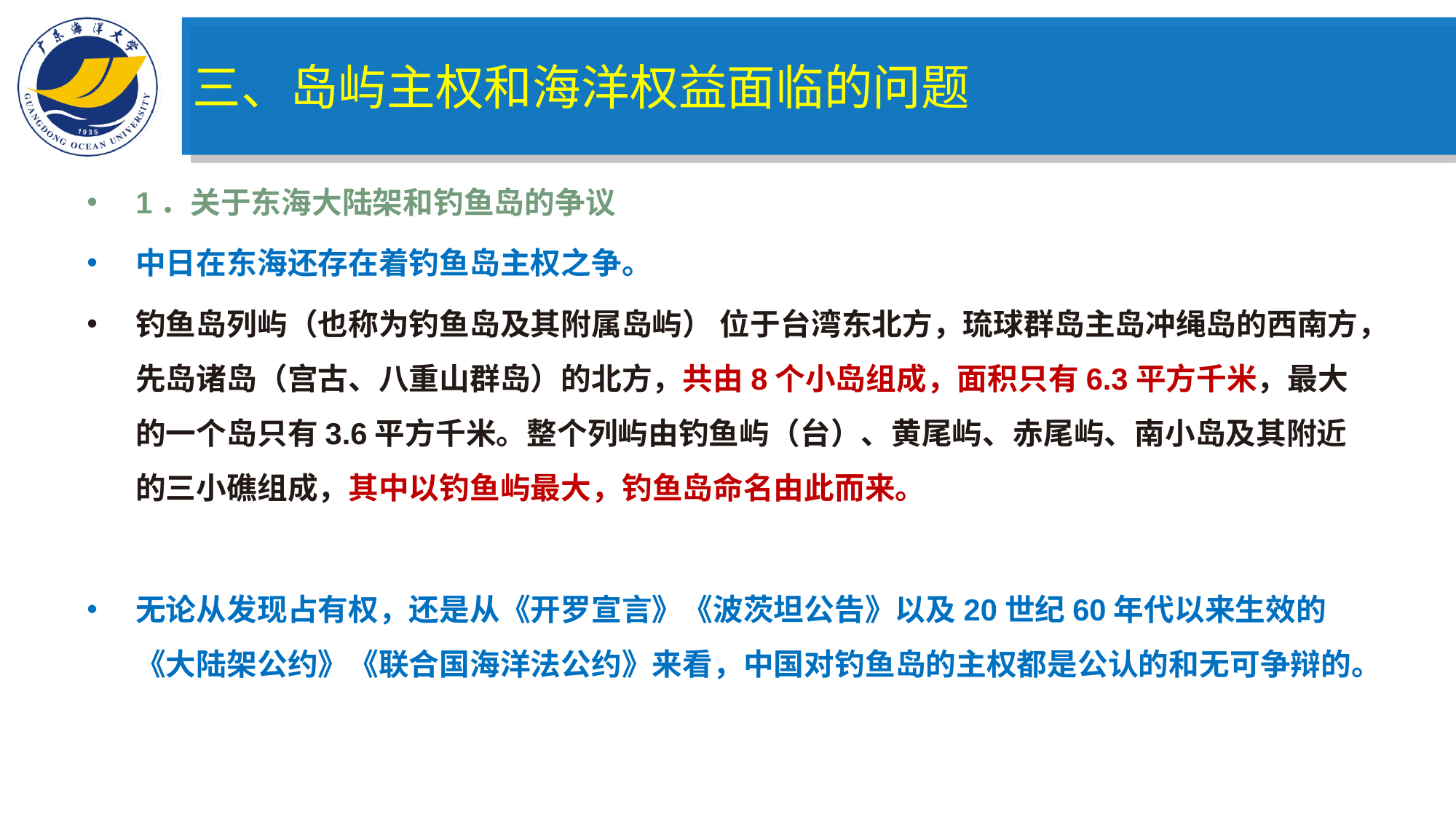

三、岛屿主权和海洋权益面临的问题
1．关于东海大陆架和钓鱼岛的争议
中日在东海还存在着钓鱼岛主权之争。
钓鱼岛列屿（也称为钓鱼岛及其附属岛屿） 位于台湾东北方，琉球群岛主岛冲绳岛的西南方，先岛诸岛（宫古、八重山群岛）的北方，共由8个小岛组成，面积只有6.3平方千米，最大的一个岛只有3.6平方千米。整个列屿由钓鱼屿（台）、黄尾屿、赤尾屿、南小岛及其附近的三小礁组成，其中以钓鱼屿最大，钓鱼岛命名由此而来。

无论从发现占有权，还是从《开罗宣言》《波茨坦公告》以及20世纪60年代以来生效的《大陆架公约》《联合国海洋法公约》来看，中国对钓鱼岛的主权都是公认的和无可争辩的。